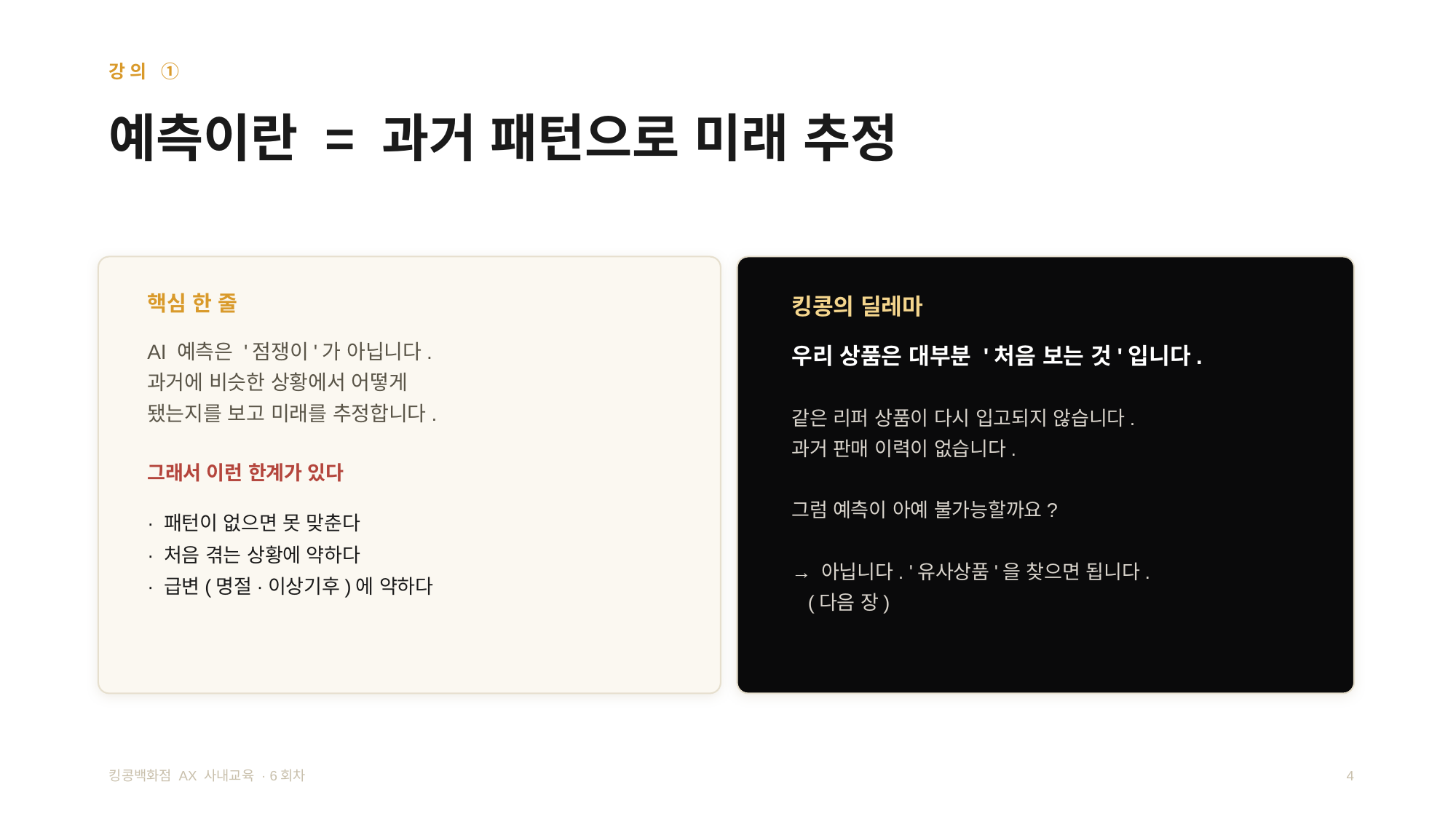

강의 ①
예측이란 = 과거 패턴으로 미래 추정

핵심 한 줄
킹콩의 딜레마
AI 예측은 '점쟁이'가 아닙니다.
과거에 비슷한 상황에서 어떻게
됐는지를 보고 미래를 추정합니다.
우리 상품은 대부분 '처음 보는 것'입니다.
같은 리퍼 상품이 다시 입고되지 않습니다.
과거 판매 이력이 없습니다.

그럼 예측이 아예 불가능할까요?

→ 아닙니다. '유사상품'을 찾으면 됩니다.
   (다음 장)
그래서 이런 한계가 있다
· 패턴이 없으면 못 맞춘다
· 처음 겪는 상황에 약하다
· 급변(명절·이상기후)에 약하다
킹콩백화점 AX 사내교육 · 6회차
4